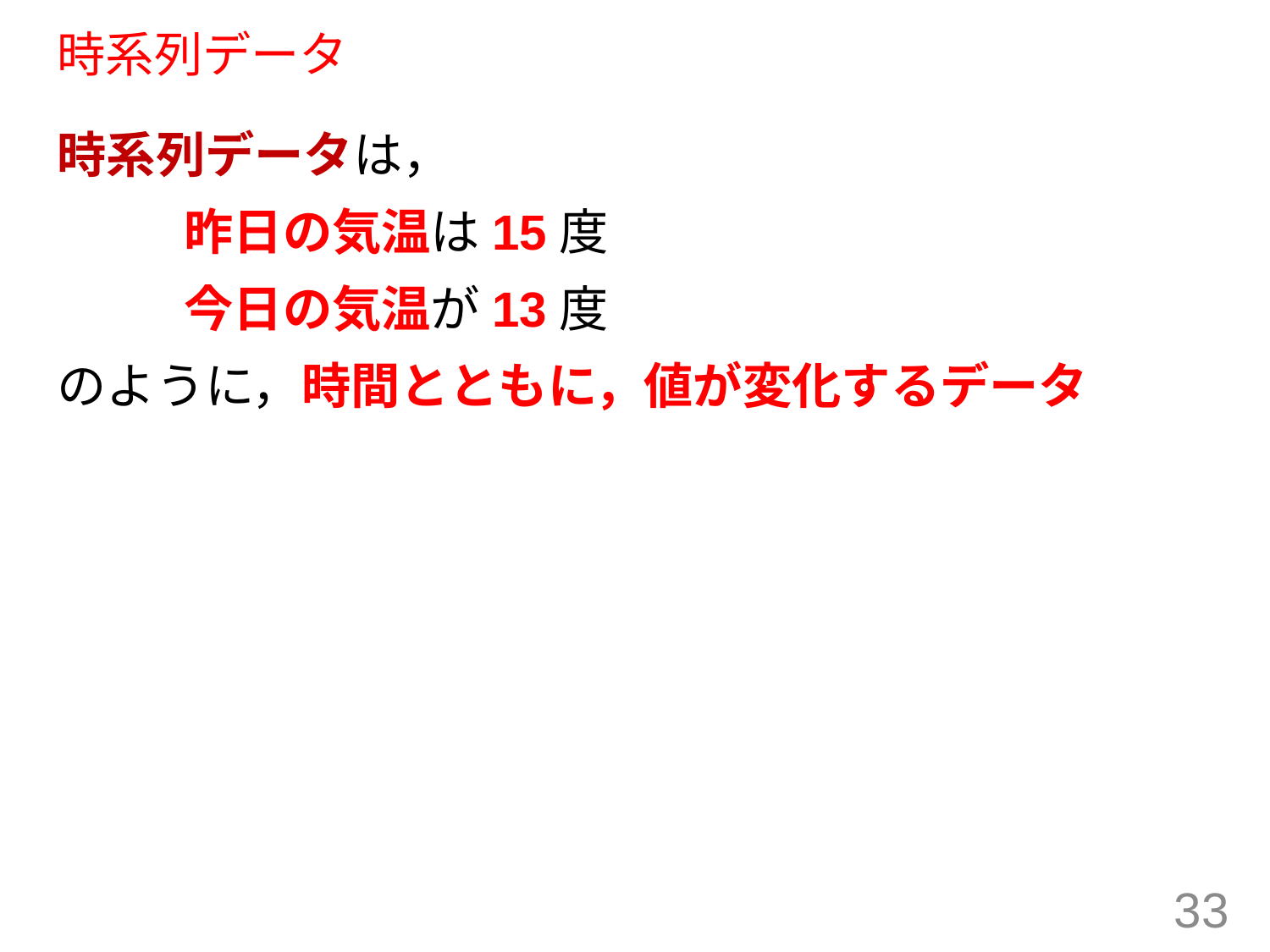

# 時系列データ
時系列データは，
	昨日の気温は15度
	今日の気温が13度
のように，時間とともに，値が変化するデータ
33